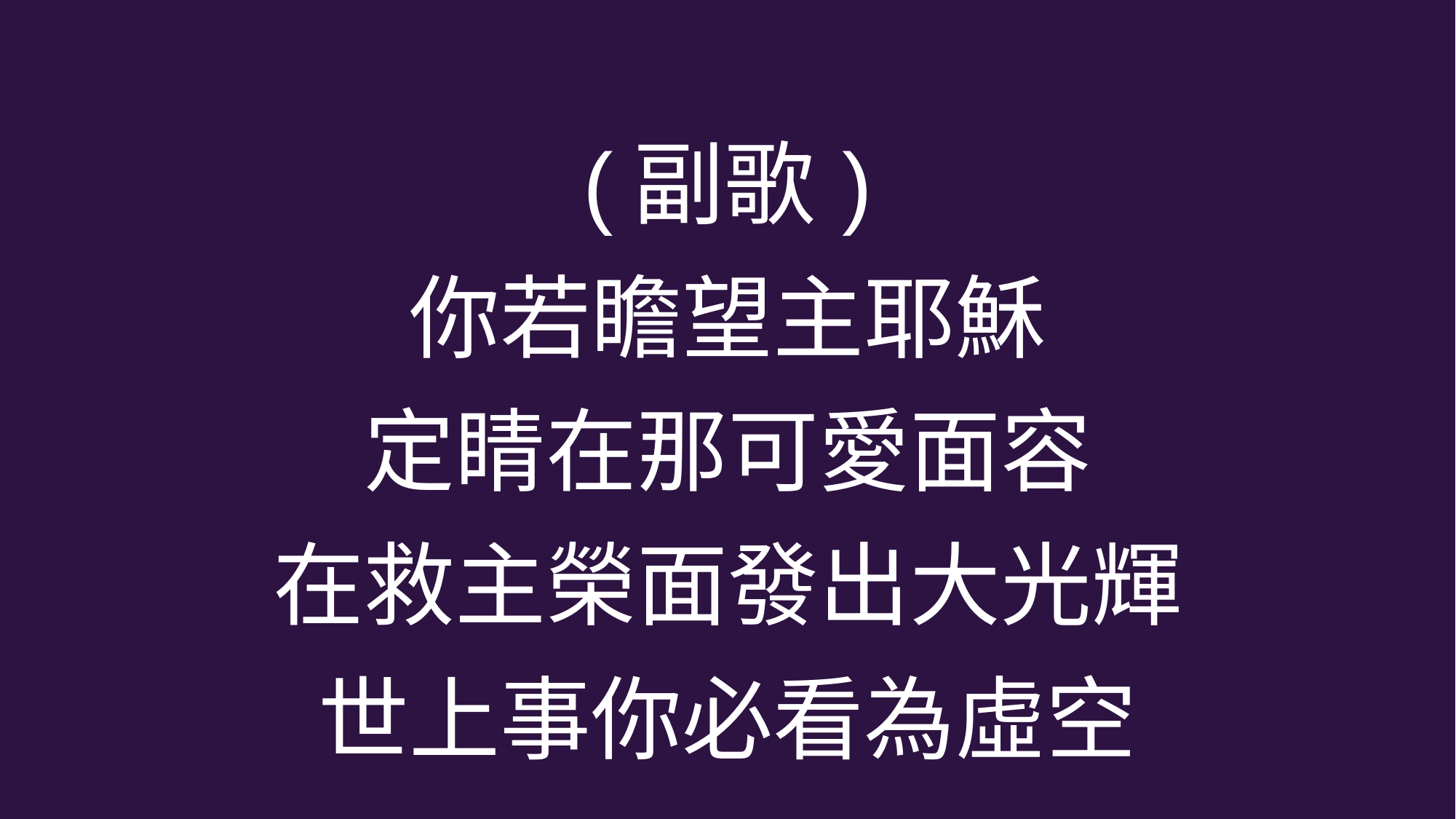

(副歌)
你若瞻望主耶穌
定睛在那可愛面容
在救主榮面發出大光輝
世上事你必看為虛空